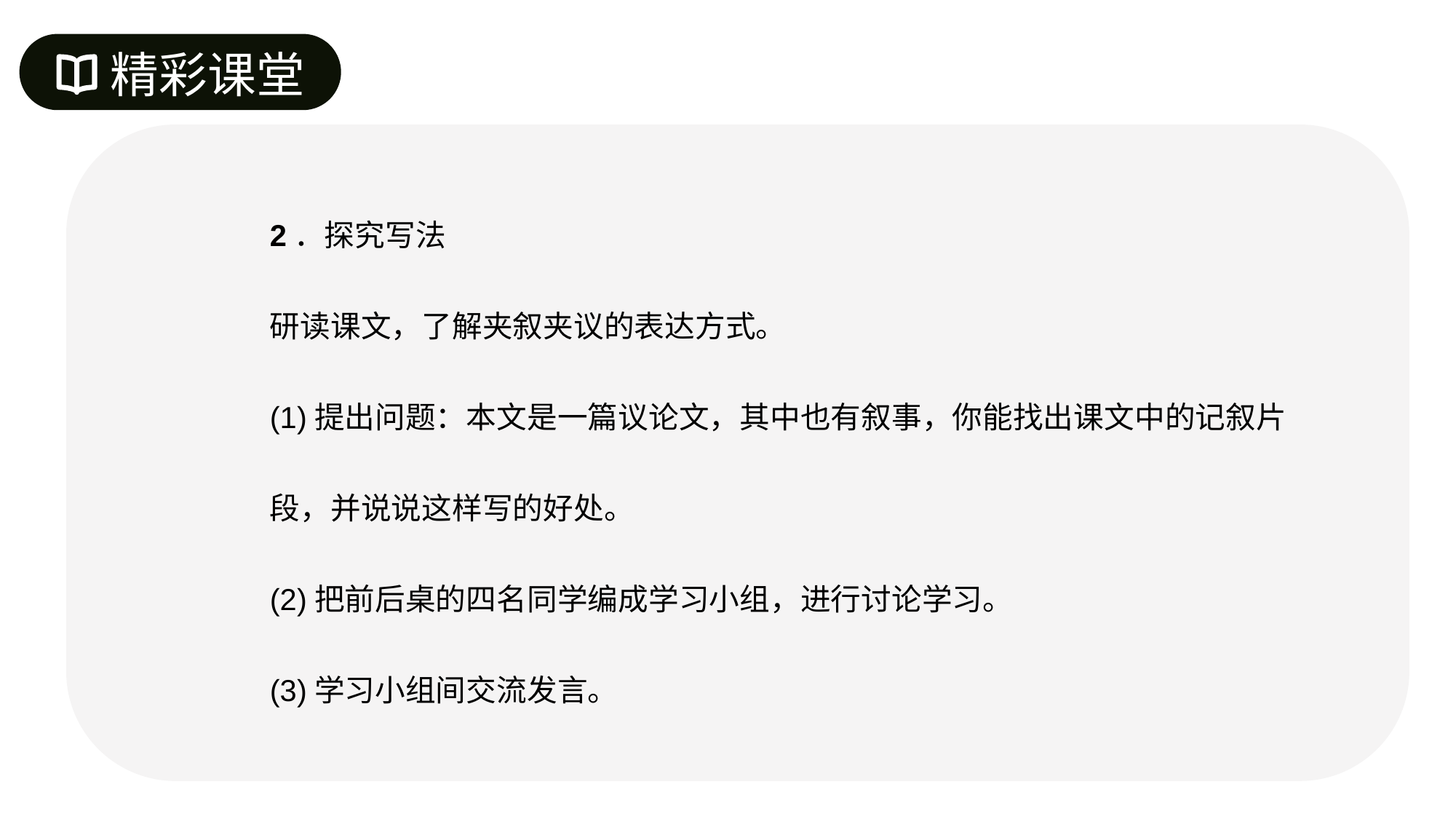

精彩课堂

2．探究写法
研读课文，了解夹叙夹议的表达方式。
(1)提出问题：本文是一篇议论文，其中也有叙事，你能找出课文中的记叙片段，并说说这样写的好处。
(2)把前后桌的四名同学编成学习小组，进行讨论学习。
(3)学习小组间交流发言。